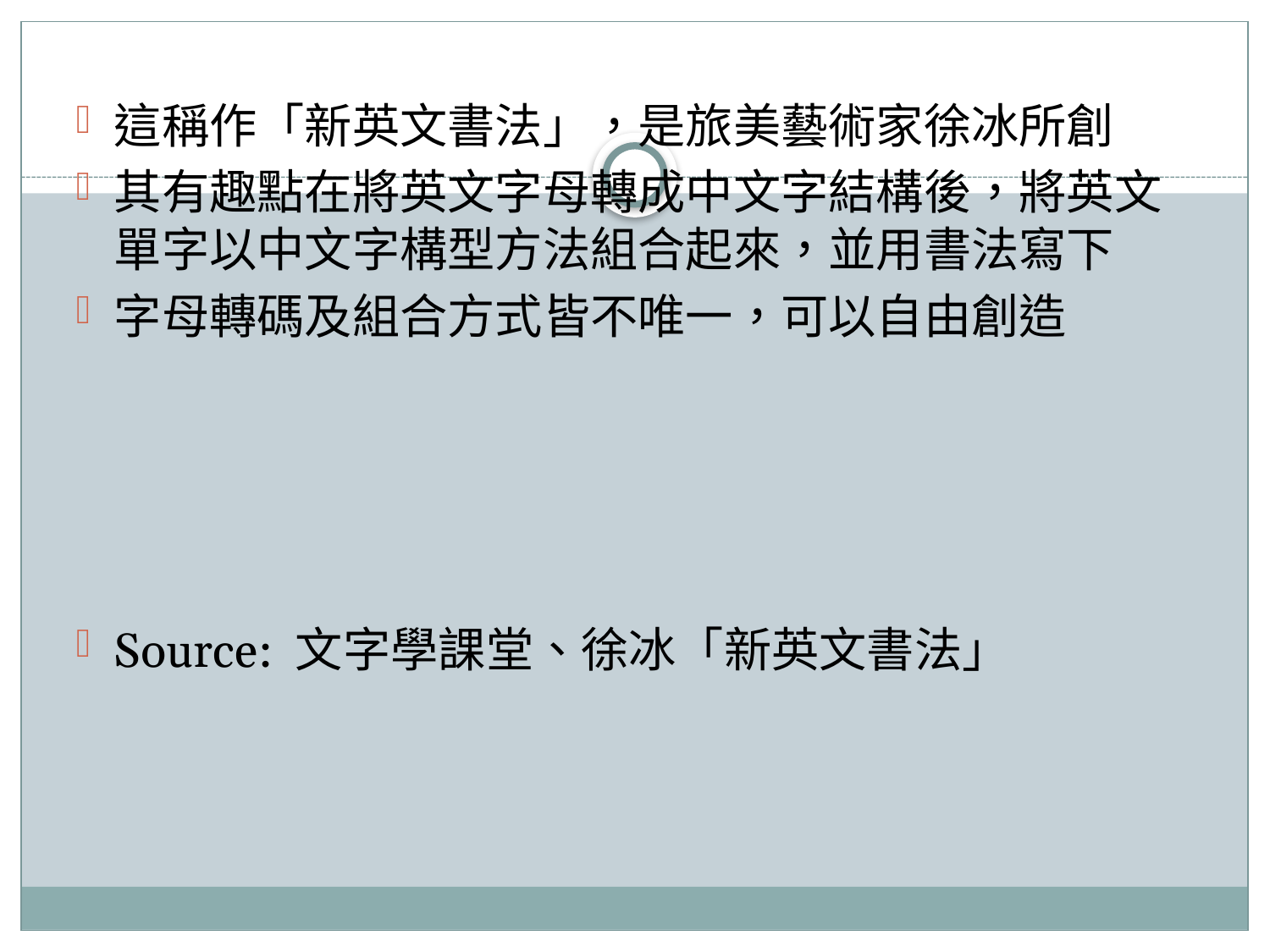

這稱作「新英文書法」，是旅美藝術家徐冰所創
其有趣點在將英文字母轉成中文字結構後，將英文單字以中文字構型方法組合起來，並用書法寫下
字母轉碼及組合方式皆不唯一，可以自由創造

Source: 文字學課堂、徐冰「新英文書法」